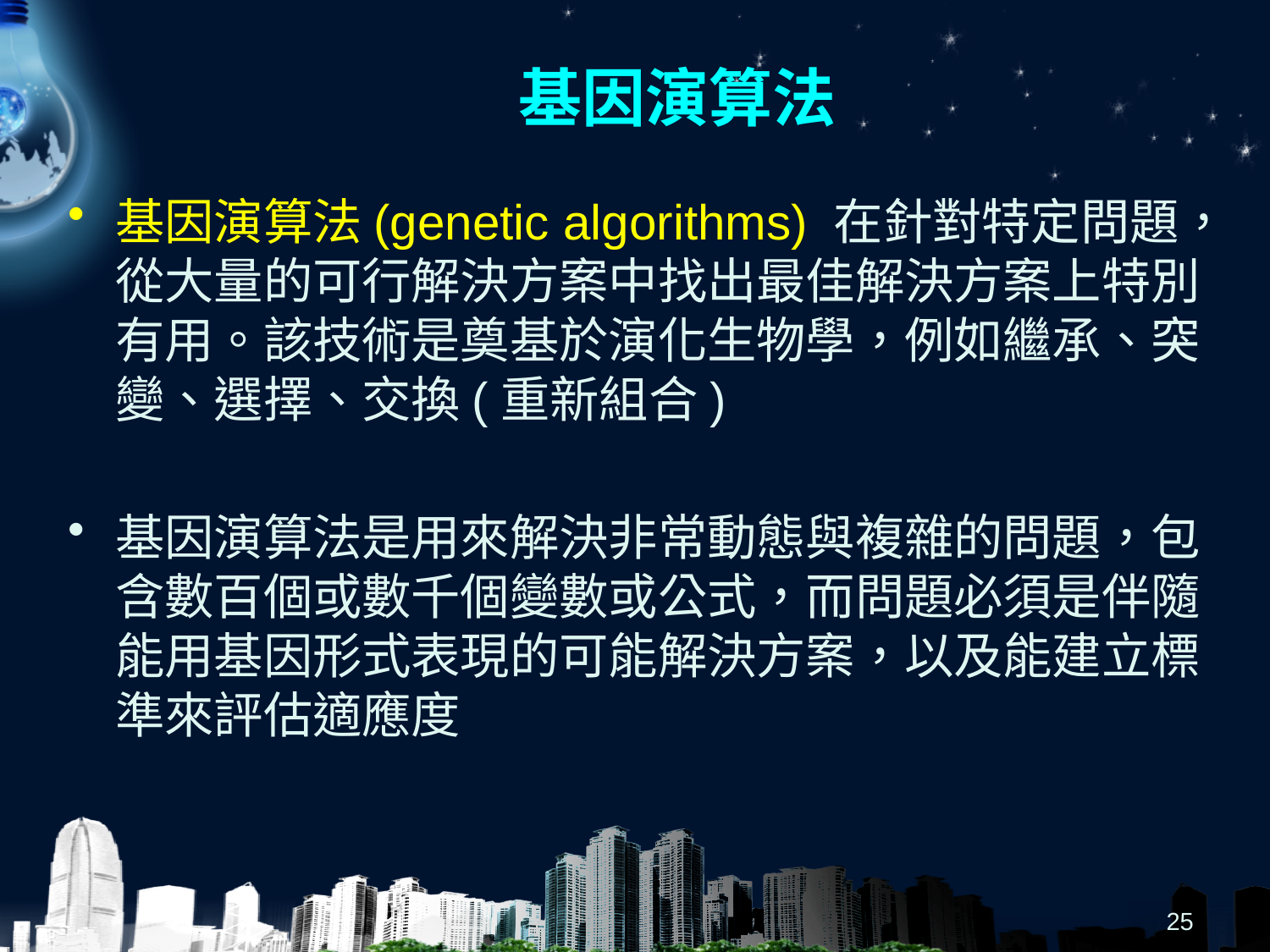

# 基因演算法
基因演算法(genetic algorithms) 在針對特定問題，從大量的可行解決方案中找出最佳解決方案上特別有用。該技術是奠基於演化生物學，例如繼承、突變、選擇、交換(重新組合)

基因演算法是用來解決非常動態與複雜的問題，包含數百個或數千個變數或公式，而問題必須是伴隨能用基因形式表現的可能解決方案，以及能建立標準來評估適應度
25